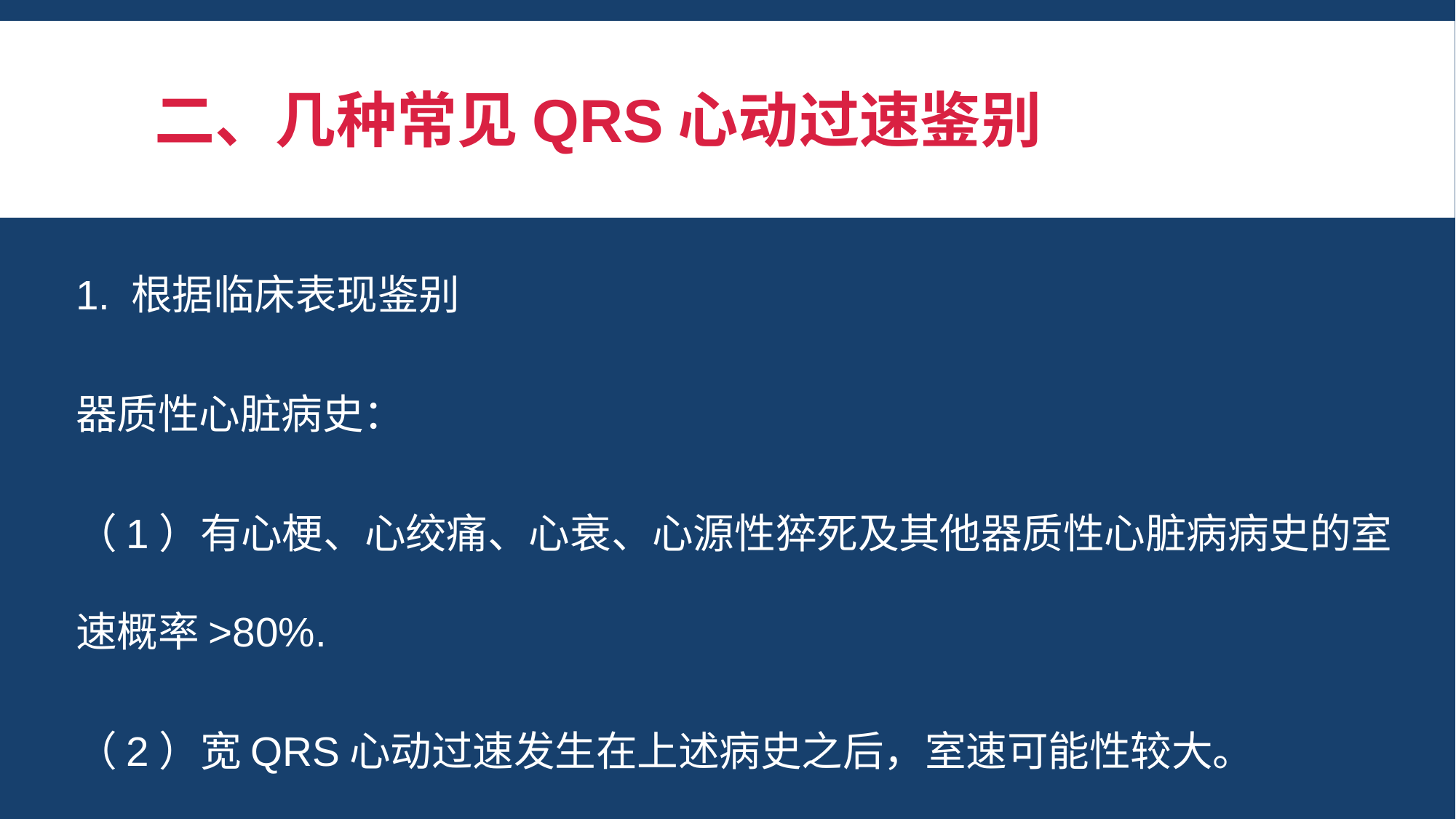

# 二、几种常见QRS心动过速鉴别
1. 根据临床表现鉴别
器质性心脏病史：
（1）有心梗、心绞痛、心衰、心源性猝死及其他器质性心脏病病史的室速概率>80%.
（2）宽QRS心动过速发生在上述病史之后，室速可能性较大。